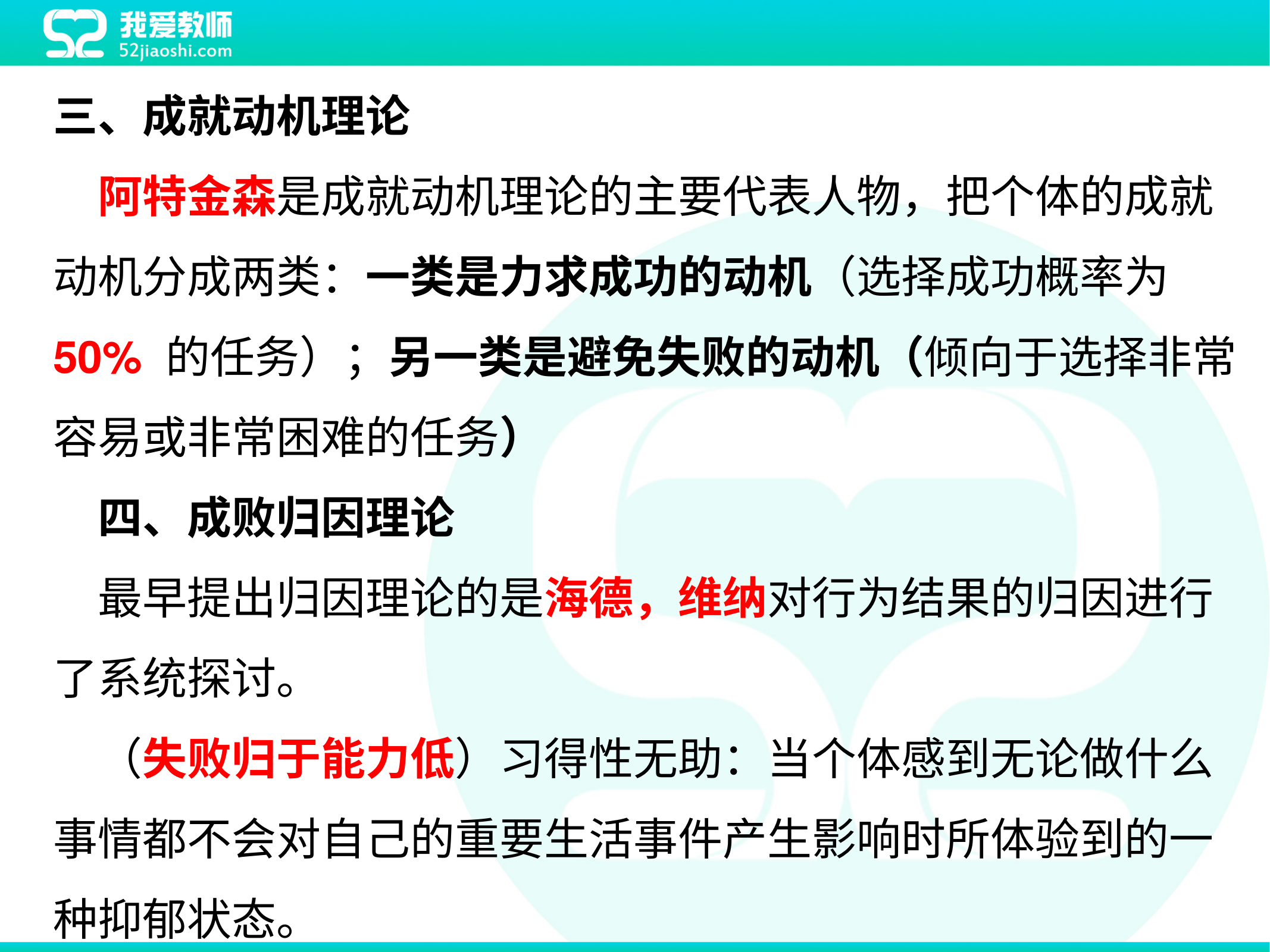

三、成就动机理论
阿特金森是成就动机理论的主要代表人物，把个体的成就动机分成两类：一类是力求成功的动机（选择成功概率为50% 的任务）；另一类是避免失败的动机（倾向于选择非常容易或非常困难的任务）
四、成败归因理论
最早提出归因理论的是海德，维纳对行为结果的归因进行了系统探讨。
（失败归于能力低）习得性无助：当个体感到无论做什么事情都不会对自己的重要生活事件产生影响时所体验到的一种抑郁状态。